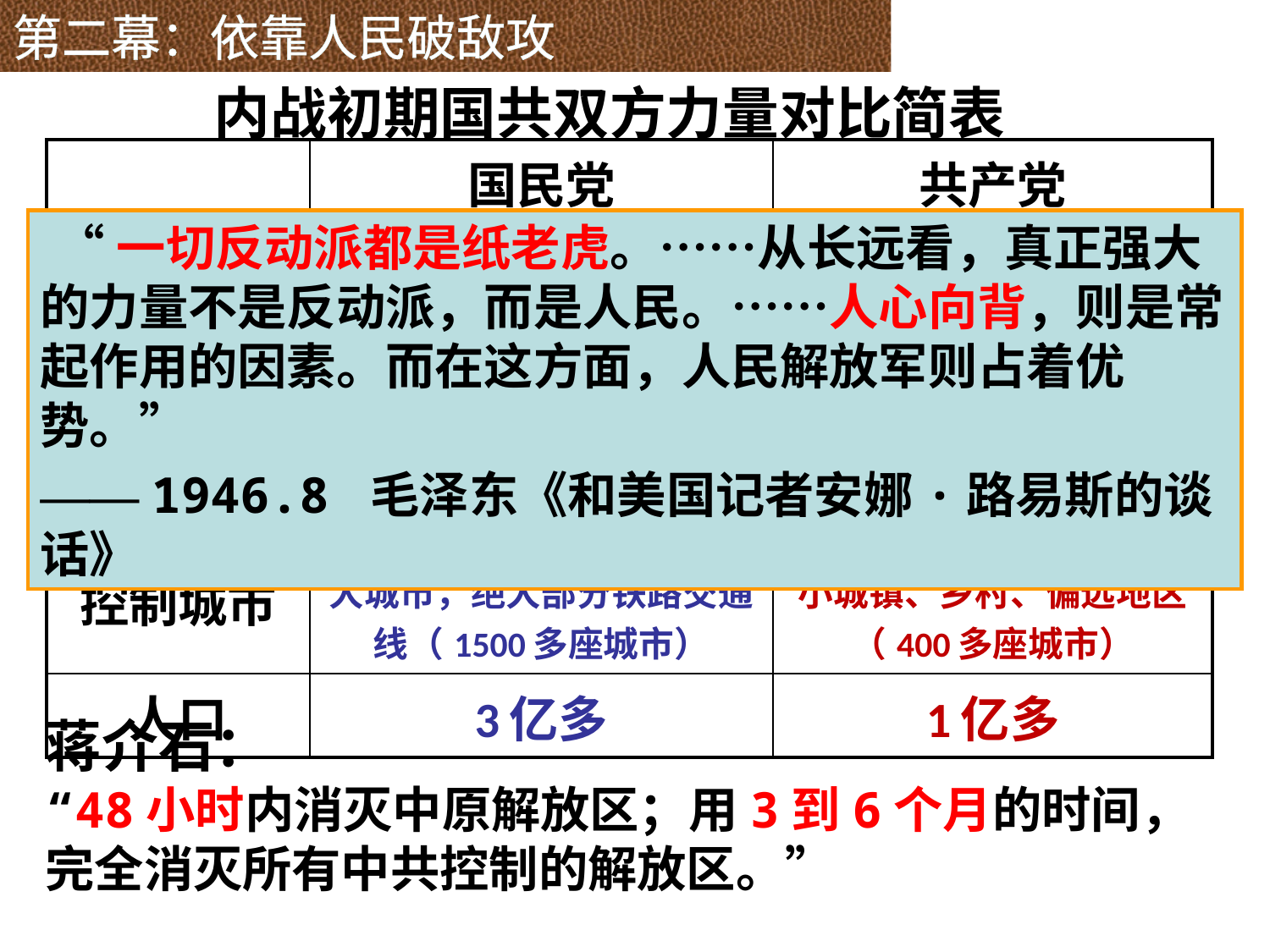

第二幕：依靠人民破敌攻
内战初期国共双方力量对比简表
|  | 国民党 | 共产党 |
| --- | --- | --- |
| 兵力 | 430万 | 127万 |
| 武器装备 | 全部日、美装备：有美国援助建立的空军和271艘舰艇、8亿多美元的剩余物资 | 基本上是“小米加步枪”，没有飞机和坦克，大炮很少，没有外国的接济 |
| 占领地区 | 731万平方千米 | 228万平方千米 |
| 控制城市 | 大城市，绝大部分铁路交通线（1500多座城市） | 小城镇、乡村、偏远地区（400多座城市） |
| 人口 | 3亿多 | 1亿多 |
  “一切反动派都是纸老虎。……从长远看，真正强大的力量不是反动派，而是人民。……人心向背，则是常起作用的因素。而在这方面，人民解放军则占着优势。”
—— 1946.8 毛泽东《和美国记者安娜·路易斯的谈话》
蒋介石：
“48小时内消灭中原解放区；用3到6个月的时间，完全消灭所有中共控制的解放区。”